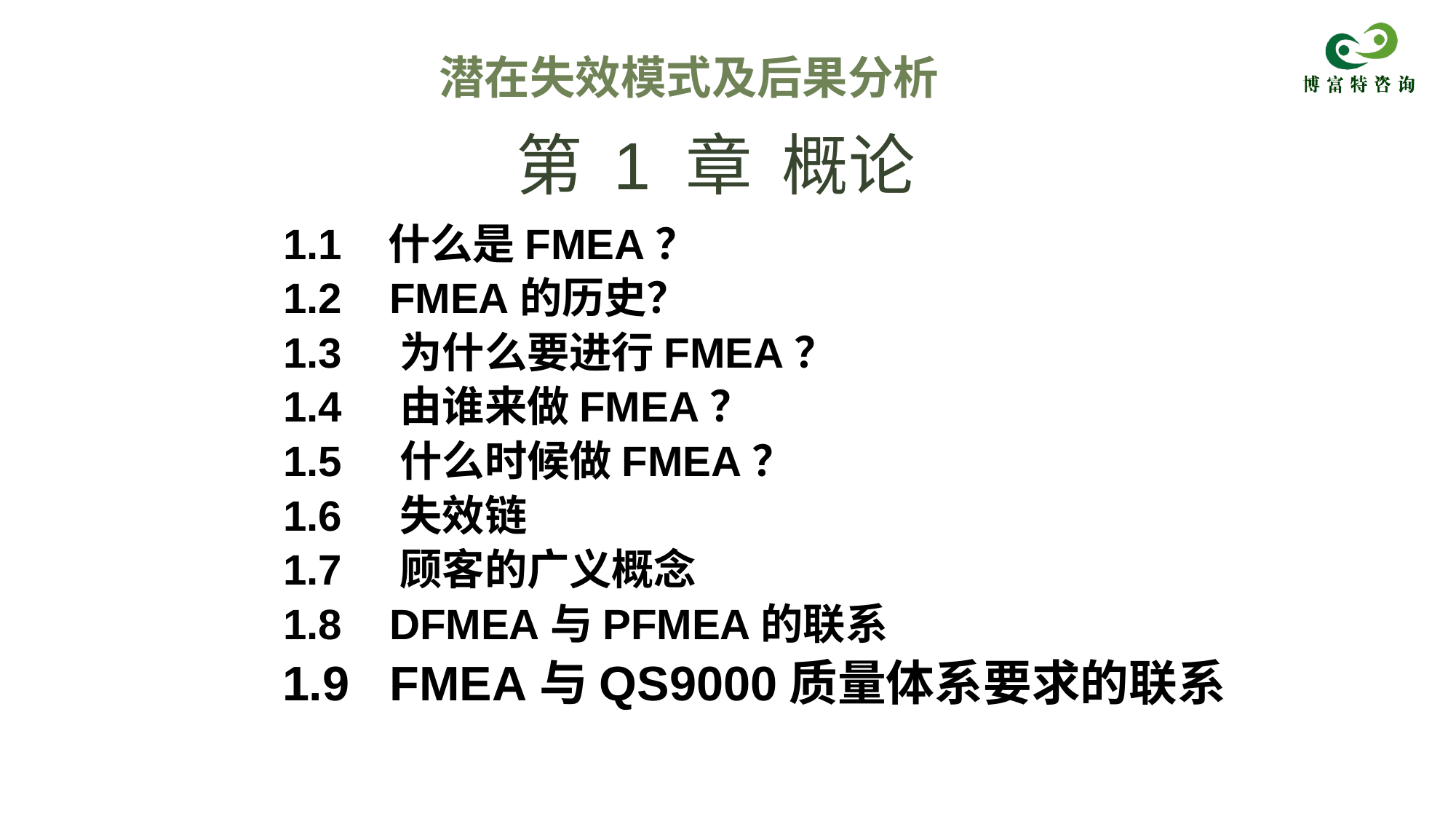

潜在失效模式及后果分析
# 第 1 章  概论
1.1   什么是FMEA？
1.2    FMEA的历史？
1.3    为什么要进行FMEA？
1.4    由谁来做FMEA？
1.5    什么时候做FMEA？
1.6    失效链
1.7    顾客的广义概念
1.8    DFMEA与PFMEA的联系
    1.9   FMEA与QS9000质量体系要求的联系
4